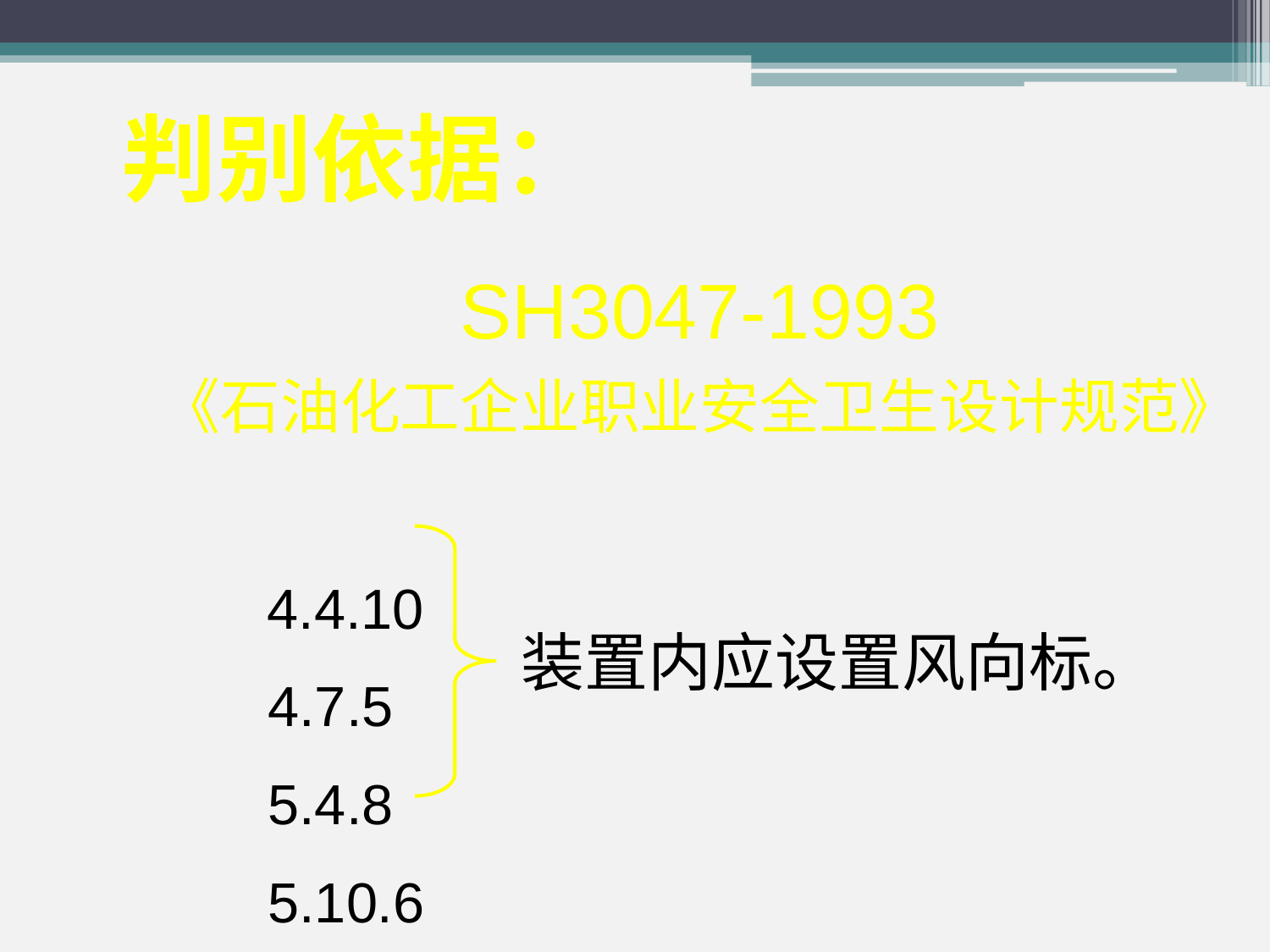

判别依据：
SH3047-1993
《石油化工企业职业安全卫生设计规范》
         4.4.10
        4.7.5
        5.4.8
        5.10.6

 装置内应设置风向标。